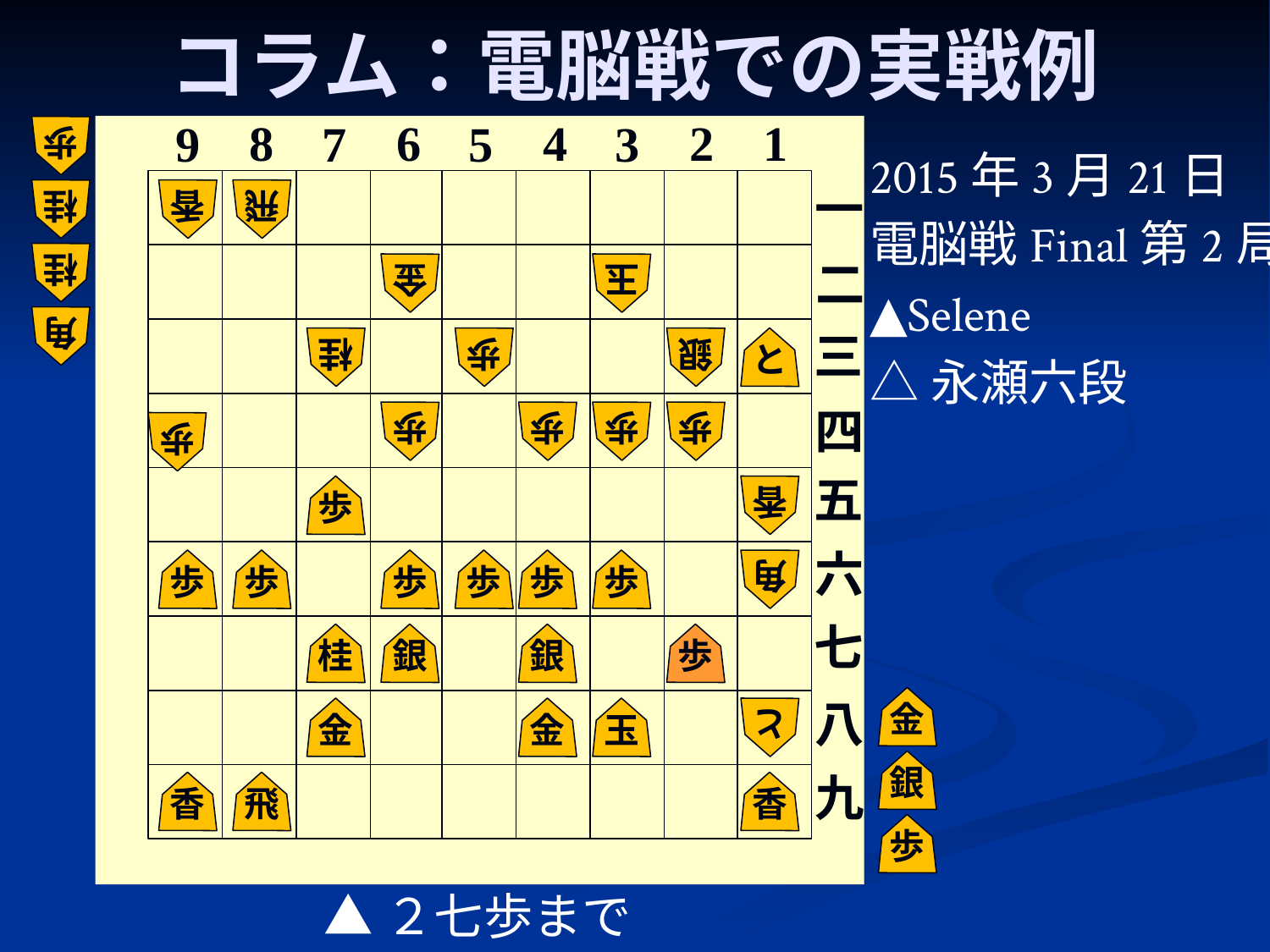

# コラム：電脳戦での実戦例
6
2
1
8
4
7
3
9
5

一

二
三

四
五

六

七

八

九

歩
2015年3月21日
電脳戦Final第2局
▲Selene
△永瀬六段
桂
香
飛
桂
金
玉
角
桂
歩
銀
と
歩
歩
歩
歩
歩
歩
香
歩
歩
歩
歩
歩
歩
角
桂
銀
銀
歩
金
金
金
玉
と
銀
香
飛
香
歩
▲２七歩まで